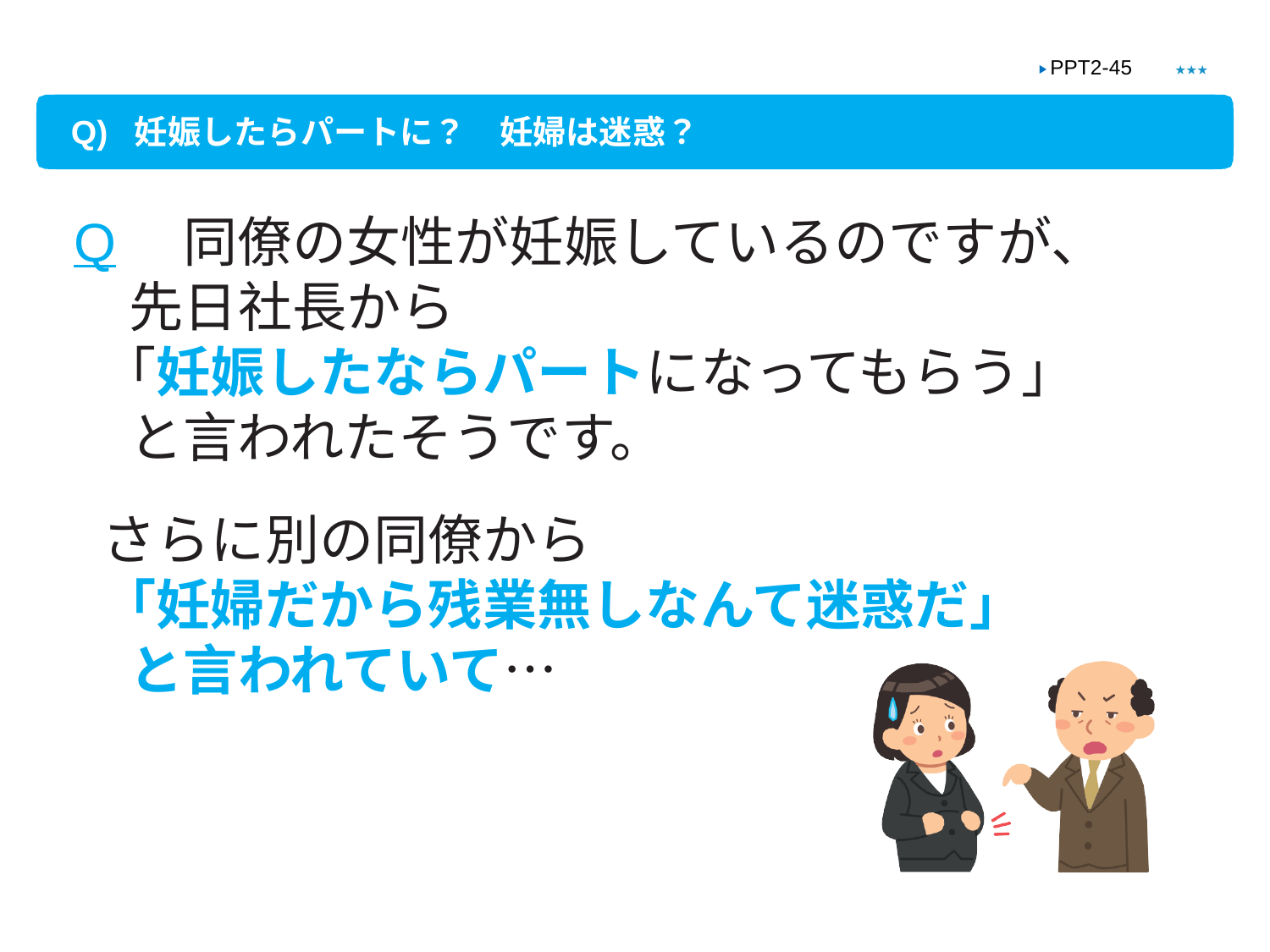

★★★
▶ PPT2-45

Q)  妊娠したらパートに？　妊婦は迷惑？
Q　同僚の女性が妊娠しているのですが、先日社長から
「妊娠したならパートになってもらう」と言われたそうです。
さらに別の同僚から
「妊婦だから残業無しなんて迷惑だ」と言われていて…